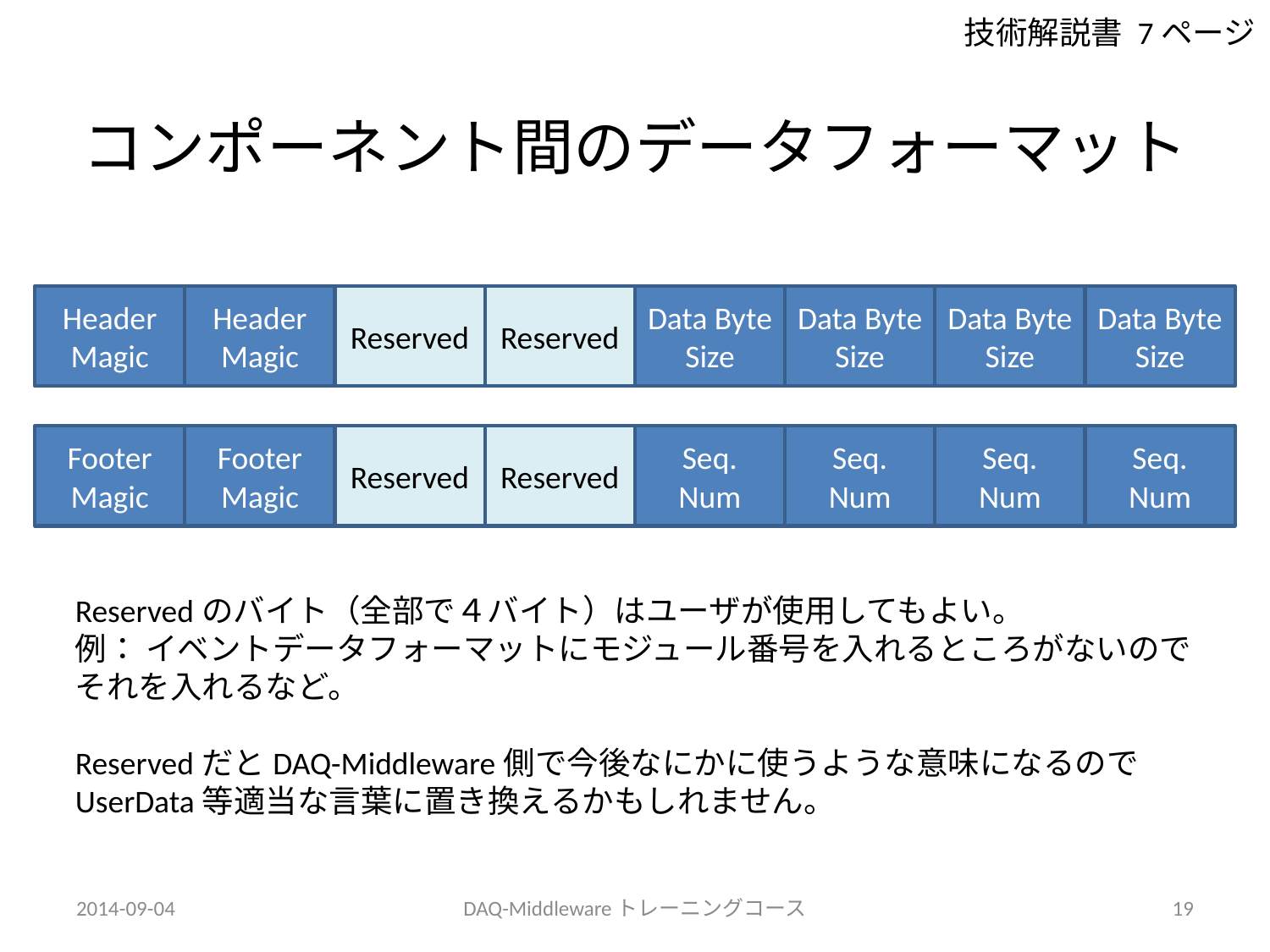

技術解説書 7ページ
# コンポーネント間のデータフォーマット
Header
Magic
Header
Magic
Reserved
Reserved
Data Byte Size
Data Byte Size
Data Byte Size
Data Byte Size
Footer
Magic
Footer
Magic
Reserved
Reserved
Seq. Num
Seq. Num
Seq. Num
Seq. Num
Reservedのバイト（全部で４バイト）はユーザが使用してもよい。
例： イベントデータフォーマットにモジュール番号を入れるところがないので
それを入れるなど。

ReservedだとDAQ-Middleware側で今後なにかに使うような意味になるので
UserData等適当な言葉に置き換えるかもしれません。
2014-09-04
DAQ-Middlewareトレーニングコース
19